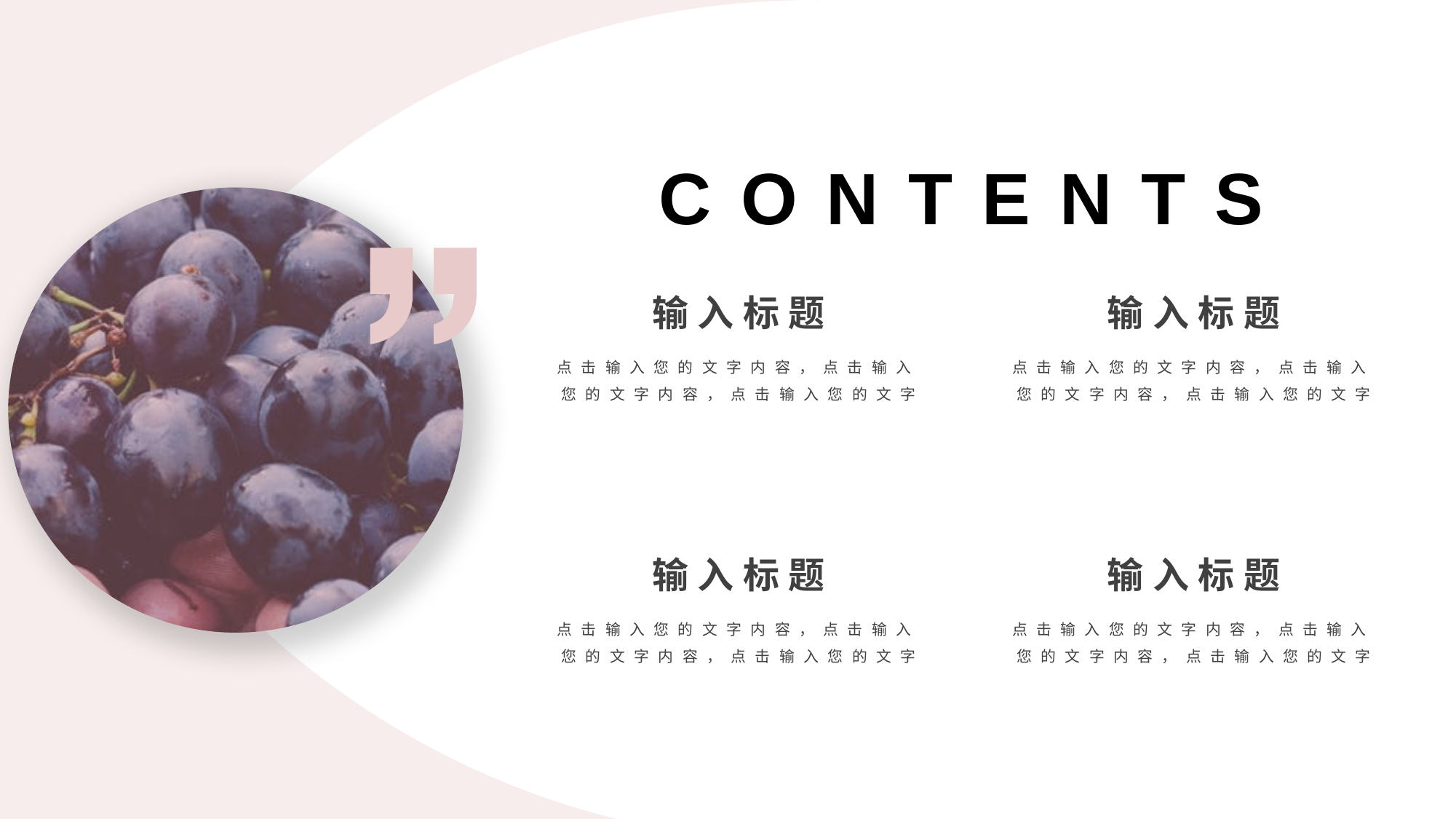

C O N T E N T S
输入标题
点击输入您的文字内容，点击输入您的文字内容，点击输入您的文字
输入标题
点击输入您的文字内容，点击输入您的文字内容，点击输入您的文字
输入标题
点击输入您的文字内容，点击输入您的文字内容，点击输入您的文字
输入标题
点击输入您的文字内容，点击输入您的文字内容，点击输入您的文字